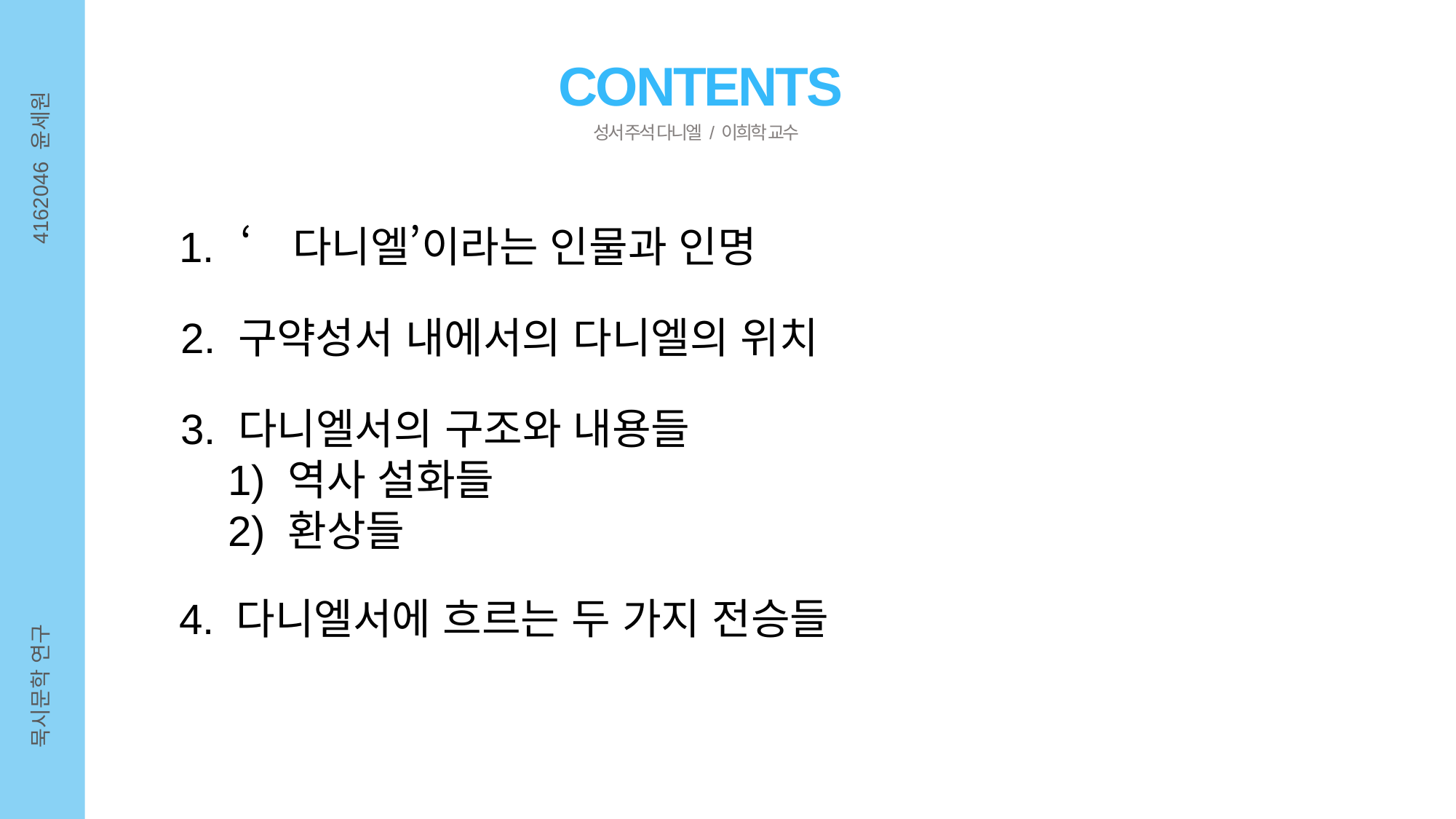

CONTENTS
성서 주석 다니엘 / 이희학 교수
4162046 윤세원
‘다니엘’이라는 인물과 인명
2. 구약성서 내에서의 다니엘의 위치
3. 다니엘서의 구조와 내용들
    1) 역사 설화들
    2) 환상들
4. 다니엘서에 흐르는 두 가지 전승들
묵시문학 연구